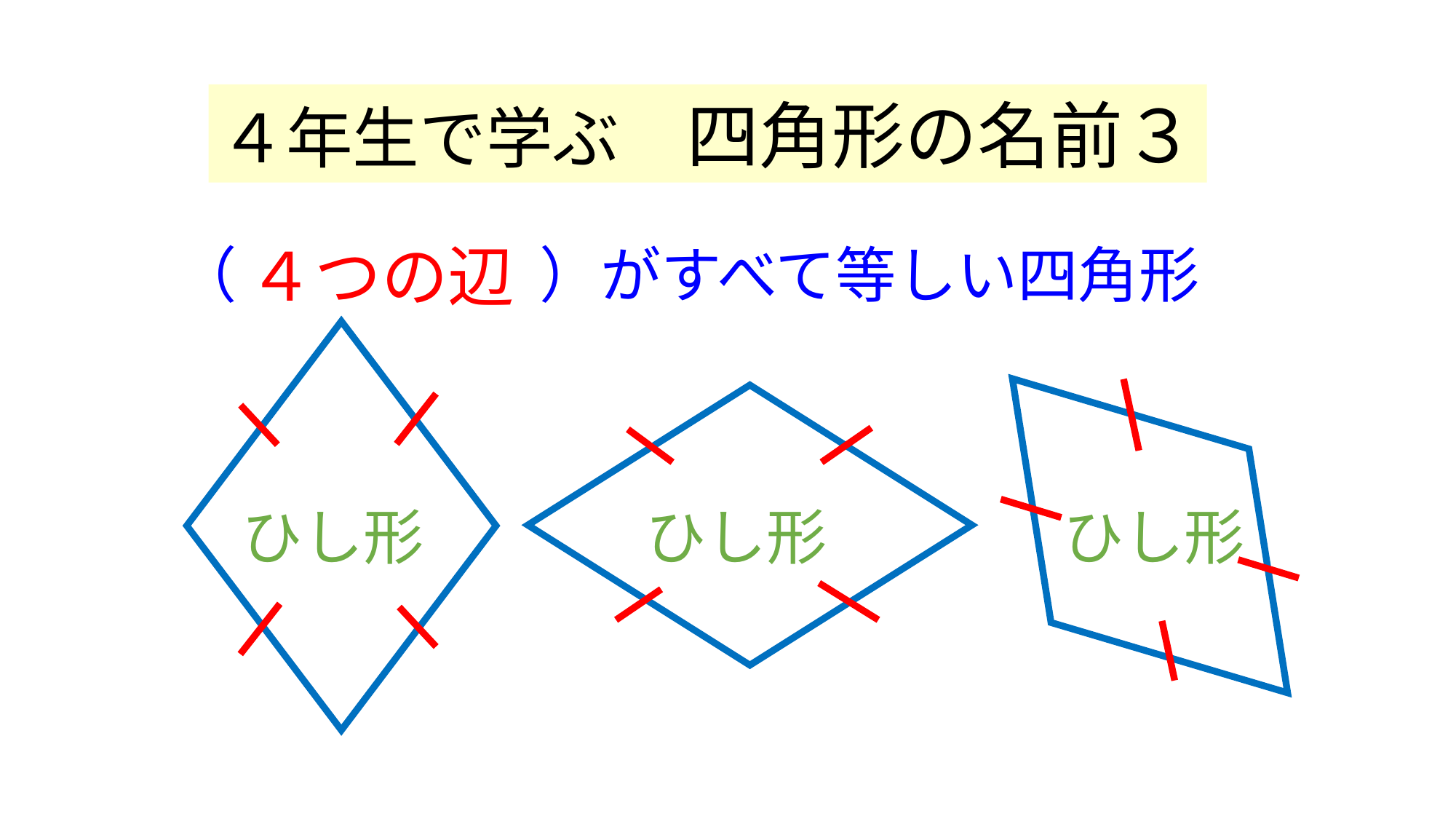

４年生で学ぶ　四角形の名前３
４つの辺
（　　　　　）がすべて等しい四角形

ひし形
ひし形
ひし形